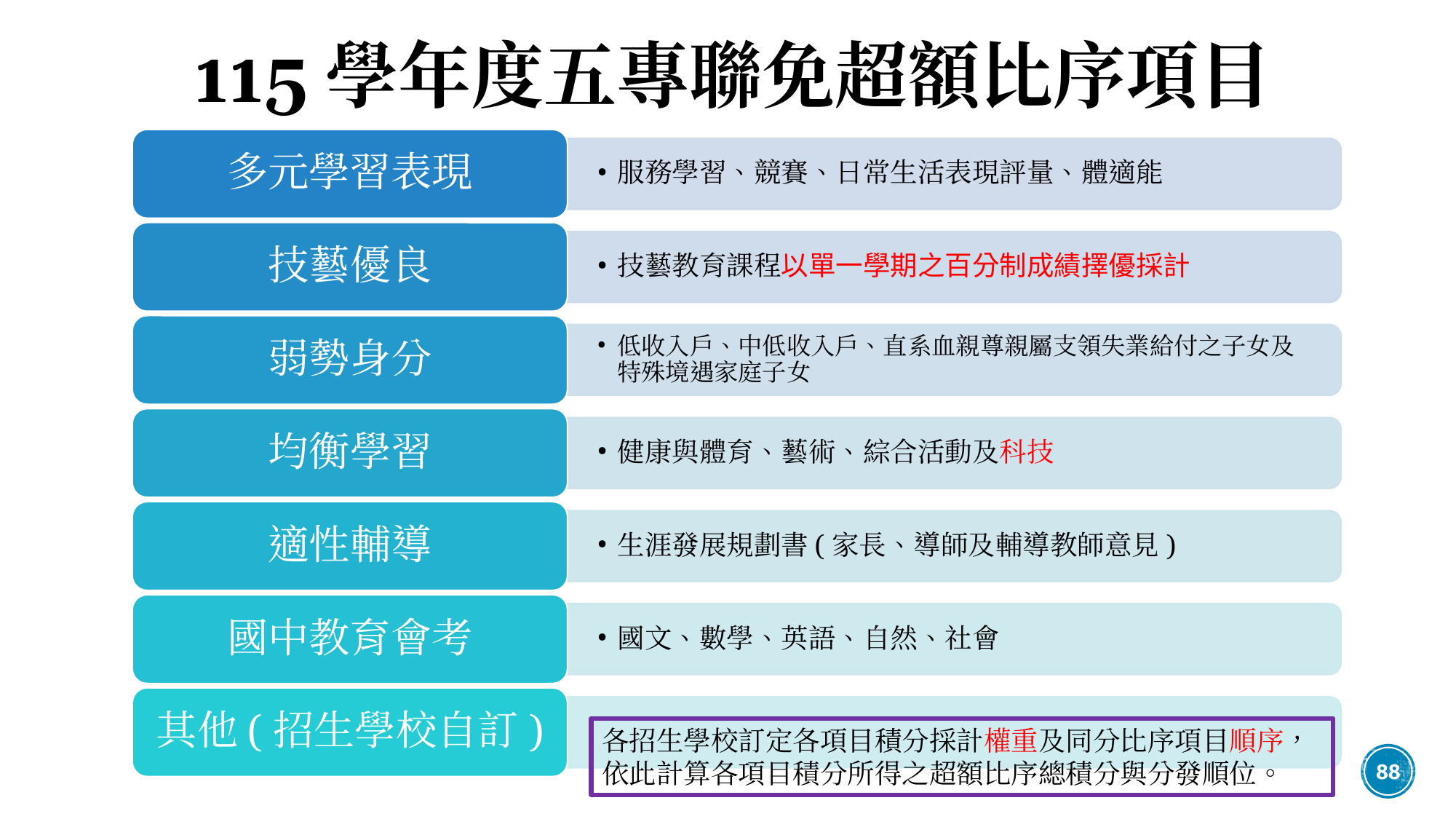

# 115學年度五專聯免超額比序項目

多元學習表現
服務學習、競賽、日常生活表現評量、體適能

技藝優良
技藝教育課程以單一學期之百分制成績擇優採計

弱勢身分
低收入戶、中低收入戶、直系血親尊親屬支領失業給付之子女及特殊境遇家庭子女

均衡學習
健康與體育、藝術、綜合活動及科技

適性輔導
生涯發展規劃書(家長、導師及輔導教師意見)

國中教育會考
國文、數學、英語、自然、社會

其他(招生學校自訂)

各招生學校訂定各項目積分採計權重及同分比序項目順序，依此計算各項目積分所得之超額比序總積分與分發順位。
88